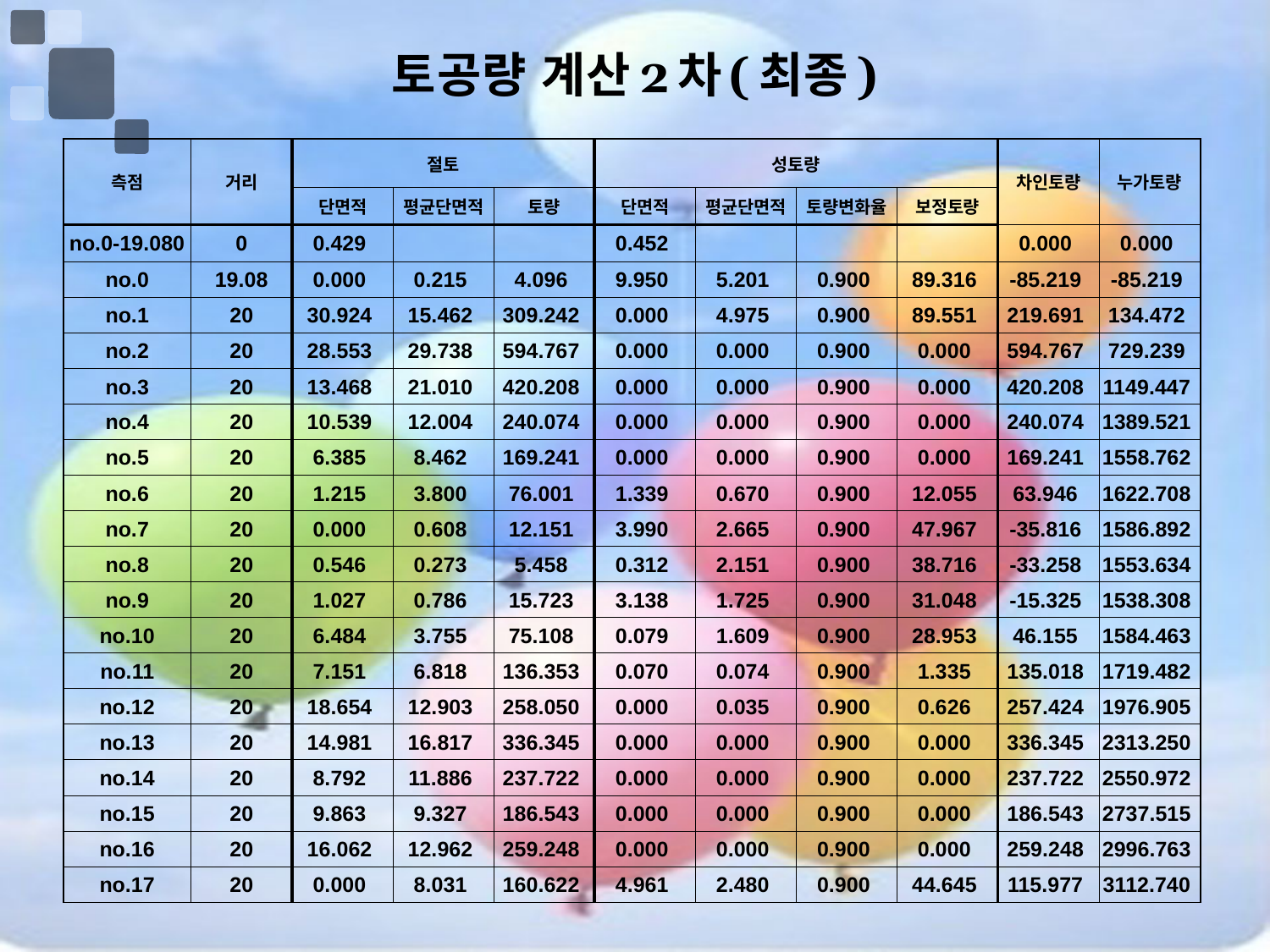

# 토공량 계산2차(최종)
| 측점 | 거리 | 절토 |  |  | 성토량 |  |  |  | 차인토량 | 누가토량 |
| --- | --- | --- | --- | --- | --- | --- | --- | --- | --- | --- |
|  |  | 단면적 | 평균단면적 | 토량 | 단면적 | 평균단면적 | 토량변화율 | 보정토량 |  |  |
| no.0-19.080 | 0 | 0.429 |  |  | 0.452 |  |  |  | 0.000 | 0.000 |
| no.0 | 19.08 | 0.000 | 0.215 | 4.096 | 9.950 | 5.201 | 0.900 | 89.316 | -85.219 | -85.219 |
| no.1 | 20 | 30.924 | 15.462 | 309.242 | 0.000 | 4.975 | 0.900 | 89.551 | 219.691 | 134.472 |
| no.2 | 20 | 28.553 | 29.738 | 594.767 | 0.000 | 0.000 | 0.900 | 0.000 | 594.767 | 729.239 |
| no.3 | 20 | 13.468 | 21.010 | 420.208 | 0.000 | 0.000 | 0.900 | 0.000 | 420.208 | 1149.447 |
| no.4 | 20 | 10.539 | 12.004 | 240.074 | 0.000 | 0.000 | 0.900 | 0.000 | 240.074 | 1389.521 |
| no.5 | 20 | 6.385 | 8.462 | 169.241 | 0.000 | 0.000 | 0.900 | 0.000 | 169.241 | 1558.762 |
| no.6 | 20 | 1.215 | 3.800 | 76.001 | 1.339 | 0.670 | 0.900 | 12.055 | 63.946 | 1622.708 |
| no.7 | 20 | 0.000 | 0.608 | 12.151 | 3.990 | 2.665 | 0.900 | 47.967 | -35.816 | 1586.892 |
| no.8 | 20 | 0.546 | 0.273 | 5.458 | 0.312 | 2.151 | 0.900 | 38.716 | -33.258 | 1553.634 |
| no.9 | 20 | 1.027 | 0.786 | 15.723 | 3.138 | 1.725 | 0.900 | 31.048 | -15.325 | 1538.308 |
| no.10 | 20 | 6.484 | 3.755 | 75.108 | 0.079 | 1.609 | 0.900 | 28.953 | 46.155 | 1584.463 |
| no.11 | 20 | 7.151 | 6.818 | 136.353 | 0.070 | 0.074 | 0.900 | 1.335 | 135.018 | 1719.482 |
| no.12 | 20 | 18.654 | 12.903 | 258.050 | 0.000 | 0.035 | 0.900 | 0.626 | 257.424 | 1976.905 |
| no.13 | 20 | 14.981 | 16.817 | 336.345 | 0.000 | 0.000 | 0.900 | 0.000 | 336.345 | 2313.250 |
| no.14 | 20 | 8.792 | 11.886 | 237.722 | 0.000 | 0.000 | 0.900 | 0.000 | 237.722 | 2550.972 |
| no.15 | 20 | 9.863 | 9.327 | 186.543 | 0.000 | 0.000 | 0.900 | 0.000 | 186.543 | 2737.515 |
| no.16 | 20 | 16.062 | 12.962 | 259.248 | 0.000 | 0.000 | 0.900 | 0.000 | 259.248 | 2996.763 |
| no.17 | 20 | 0.000 | 8.031 | 160.622 | 4.961 | 2.480 | 0.900 | 44.645 | 115.977 | 3112.740 |